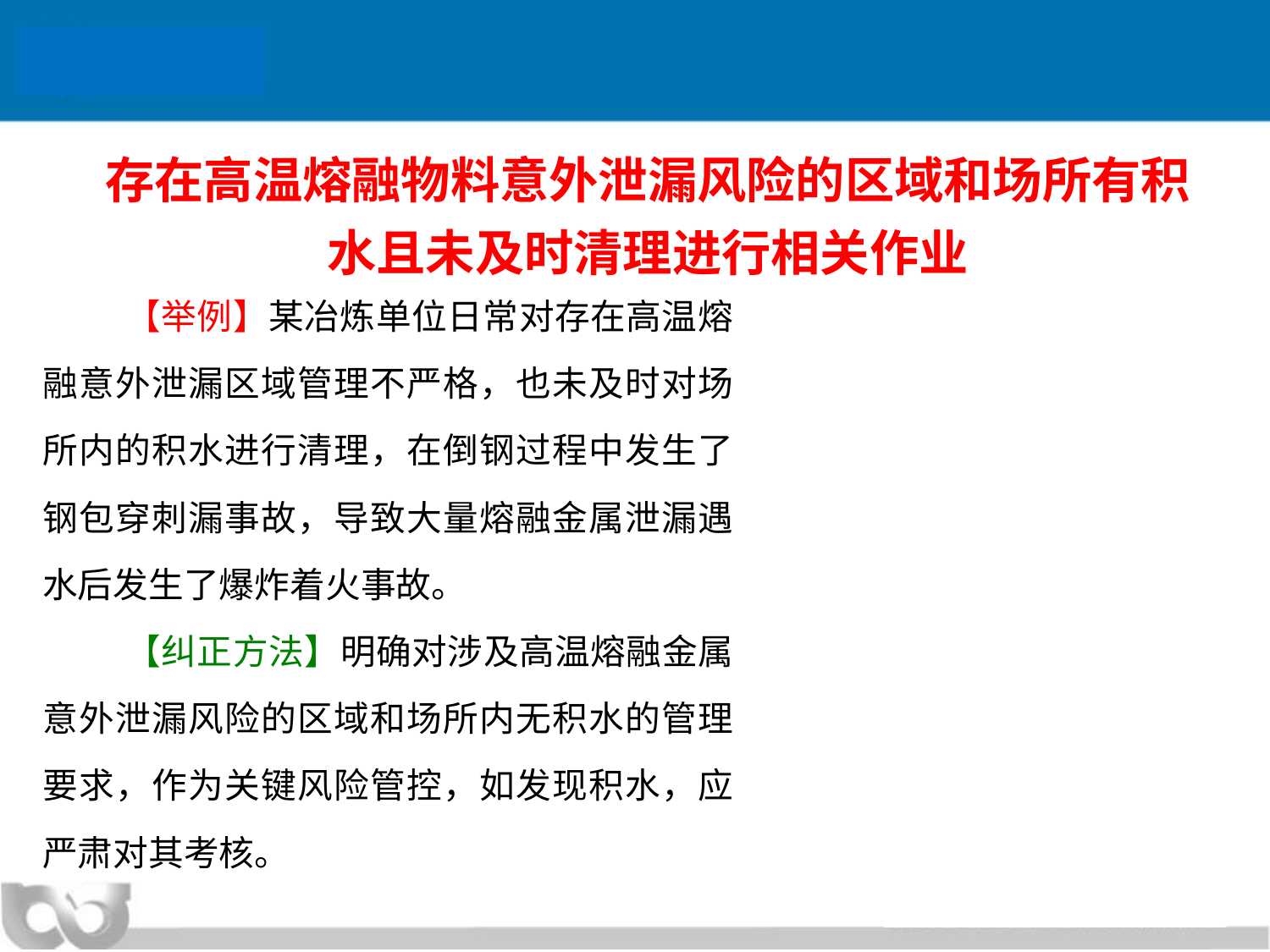

# 存在高温熔融物料意外泄漏风险的区域和场所有积水且未及时清理进行相关作业
   【举例】某冶炼单位日常对存在高温熔融意外泄漏区域管理不严格，也未及时对场所内的积水进行清理，在倒钢过程中发生了钢包穿刺漏事故，导致大量熔融金属泄漏遇水后发生了爆炸着火事故。
   【纠正方法】明确对涉及高温熔融金属意外泄漏风险的区域和场所内无积水的管理要求，作为关键风险管控，如发现积水，应严肃对其考核。